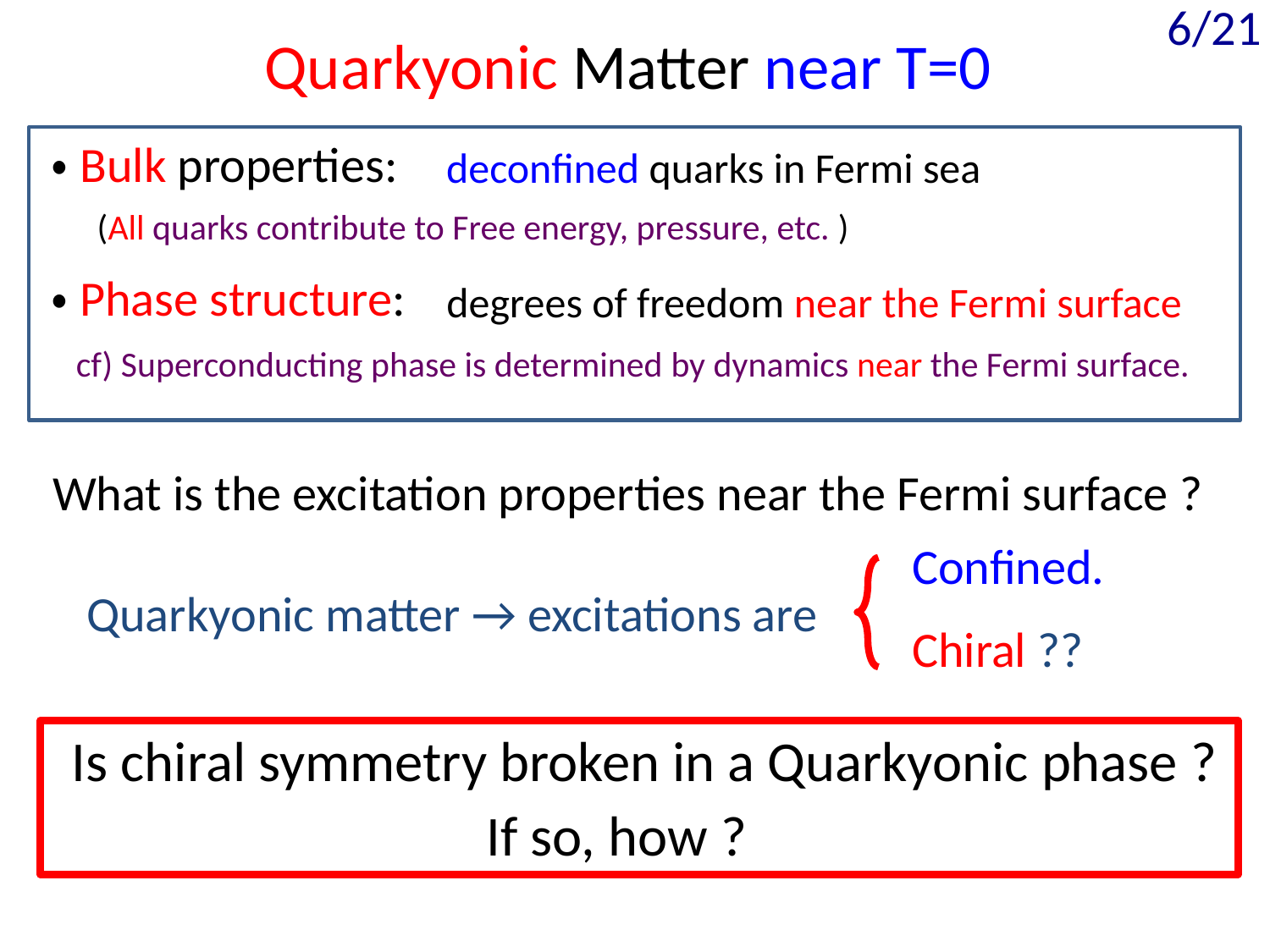

6/21
Quarkyonic Matter near T=0

・Bulk properties:
deconfined quarks in Fermi sea
(All quarks contribute to Free energy, pressure, etc. )
・Phase structure:
degrees of freedom near the Fermi surface
cf) Superconducting phase is determined by dynamics near the Fermi surface.
What is the excitation properties near the Fermi surface ?
Confined.

Quarkyonic matter → excitations are
Chiral ??
Is chiral symmetry broken in a Quarkyonic phase ?

If so, how ?